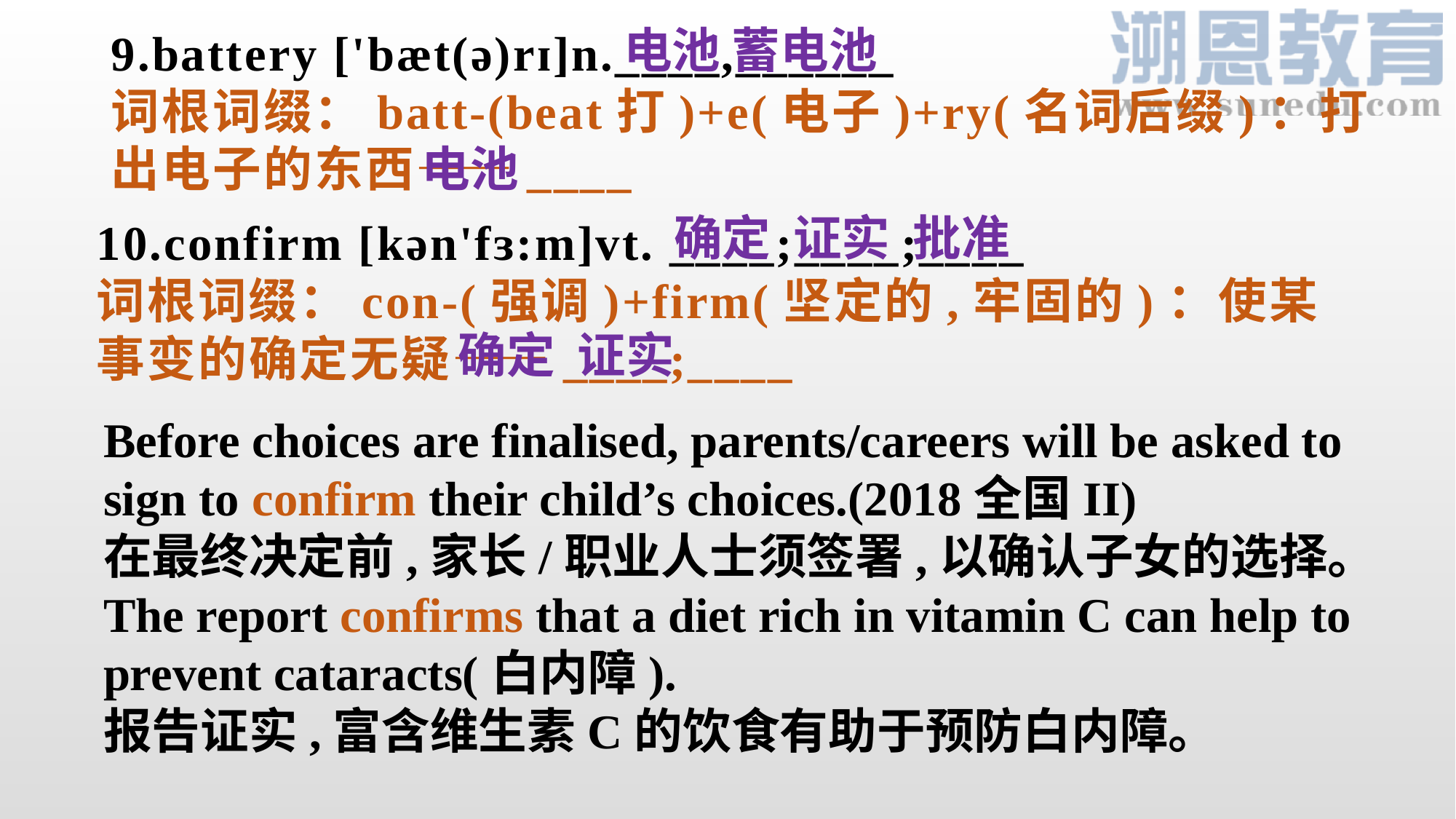

电池 蓄电池
# 9.battery ['bæt(ə)rɪ]n.____,______ 词根词缀：batt-(beat打)+e(电子)+ry(名词后缀)：打出电子的东西——____
电池
确定  证实  批准
10.confirm [kən'fɜ:m]vt. ____;____;____
词根词缀：con-(强调)+firm(坚定的,牢固的)：使某事变的确定无疑——____;____
确定  证实
Before choices are finalised, parents/careers will be asked to sign to confirm their child’s choices.(2018全国II)
在最终决定前,家长/职业人士须签署,以确认子女的选择。
The report confirms that a diet rich in vitamin C can help to prevent cataracts(白内障).
报告证实,富含维生素C的饮食有助于预防白内障。